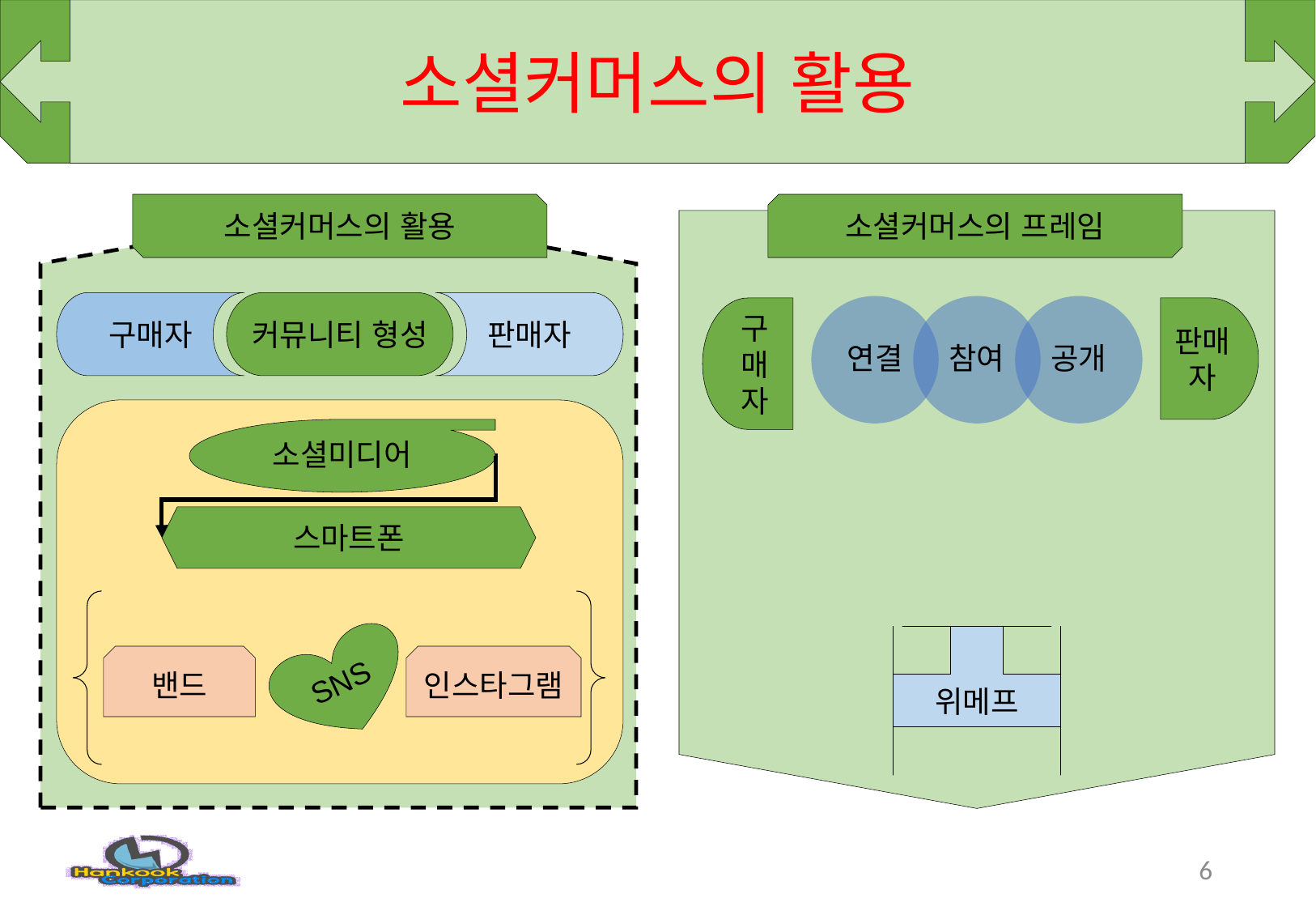

# 소셜커머스의 활용
연결
참여
공개
소셜커머스의 프레임

구매자
판매자
위메프
소셜커머스의 활용

구매자
커뮤니티 형성
판매자

소셜미디어
스마트폰

SNS
밴드
인스타그램
6